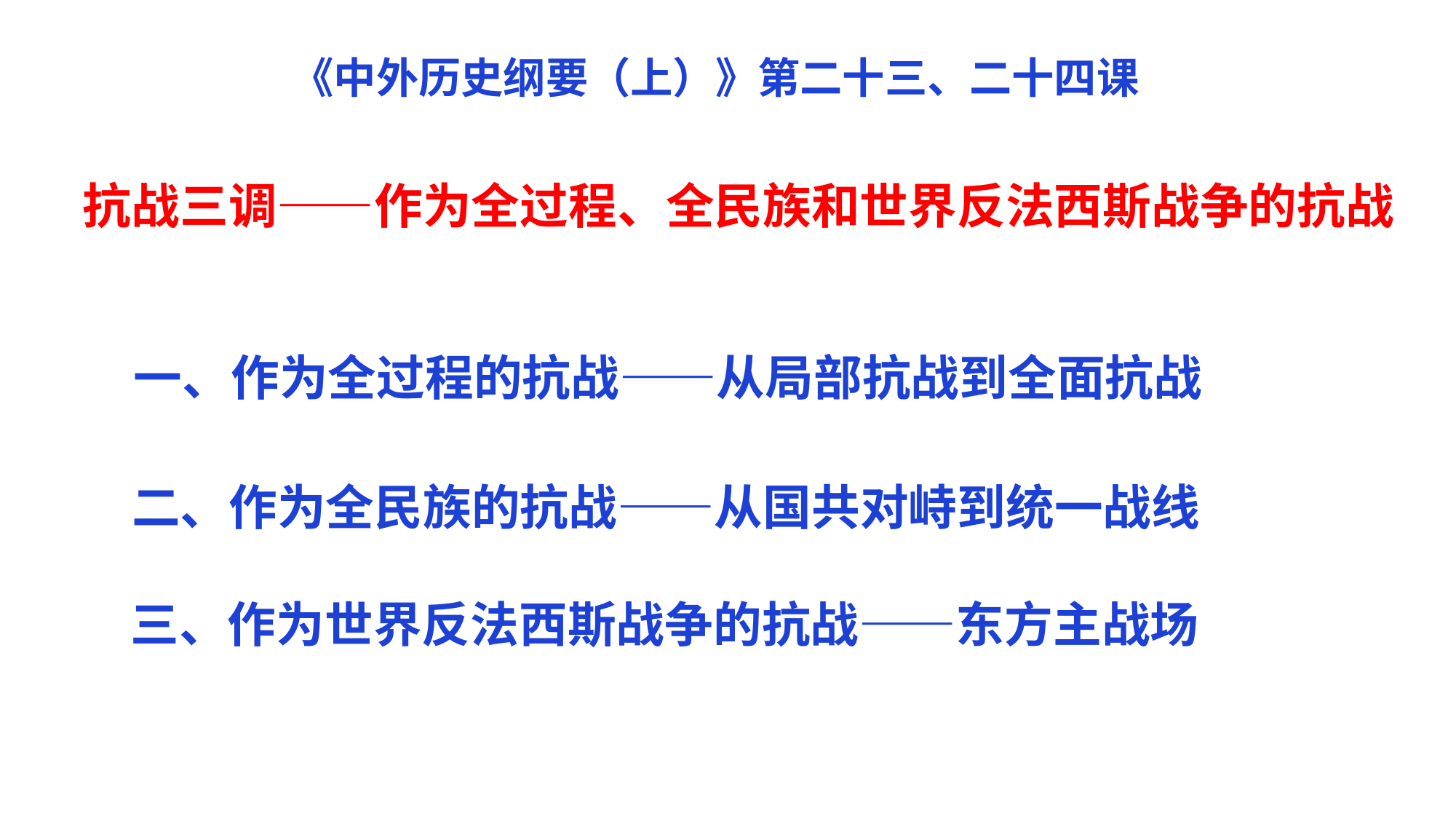

《中外历史纲要（上）》第二十三、二十四课
抗战三调——作为全过程、全民族和世界反法西斯战争的抗战
一、作为全过程的抗战——从局部抗战到全面抗战
二、作为全民族的抗战——从国共对峙到统一战线
三、作为世界反法西斯战争的抗战——东方主战场